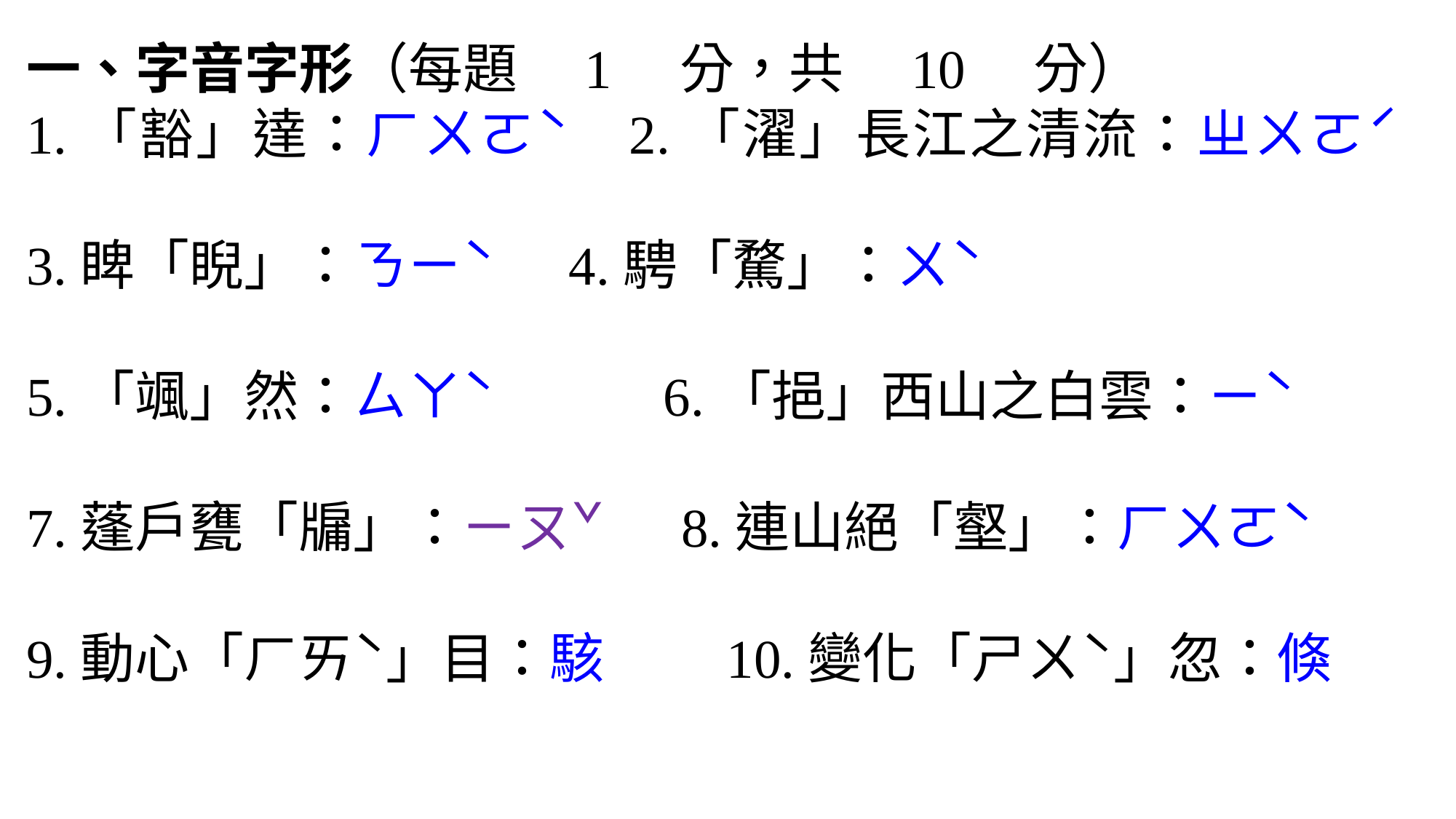

一、字音字形（每題　1　分，共　10　分）
1.「豁」達：ㄏㄨㄛˋ	 2.「濯」長江之清流：ㄓㄨㄛˊ
3.睥「睨」：ㄋㄧˋ     4.騁「騖」：ㄨˋ

5.「颯」然：ㄙㄚˋ 	      6.「挹」西山之白雲：ㄧˋ

7.蓬戶甕「牖」：ㄧㄡˇ	8.連山絕「壑」：ㄏㄨㄛˋ

9.動心「ㄏㄞˋ」目：駭         10.變化「ㄕㄨˋ」忽：倏